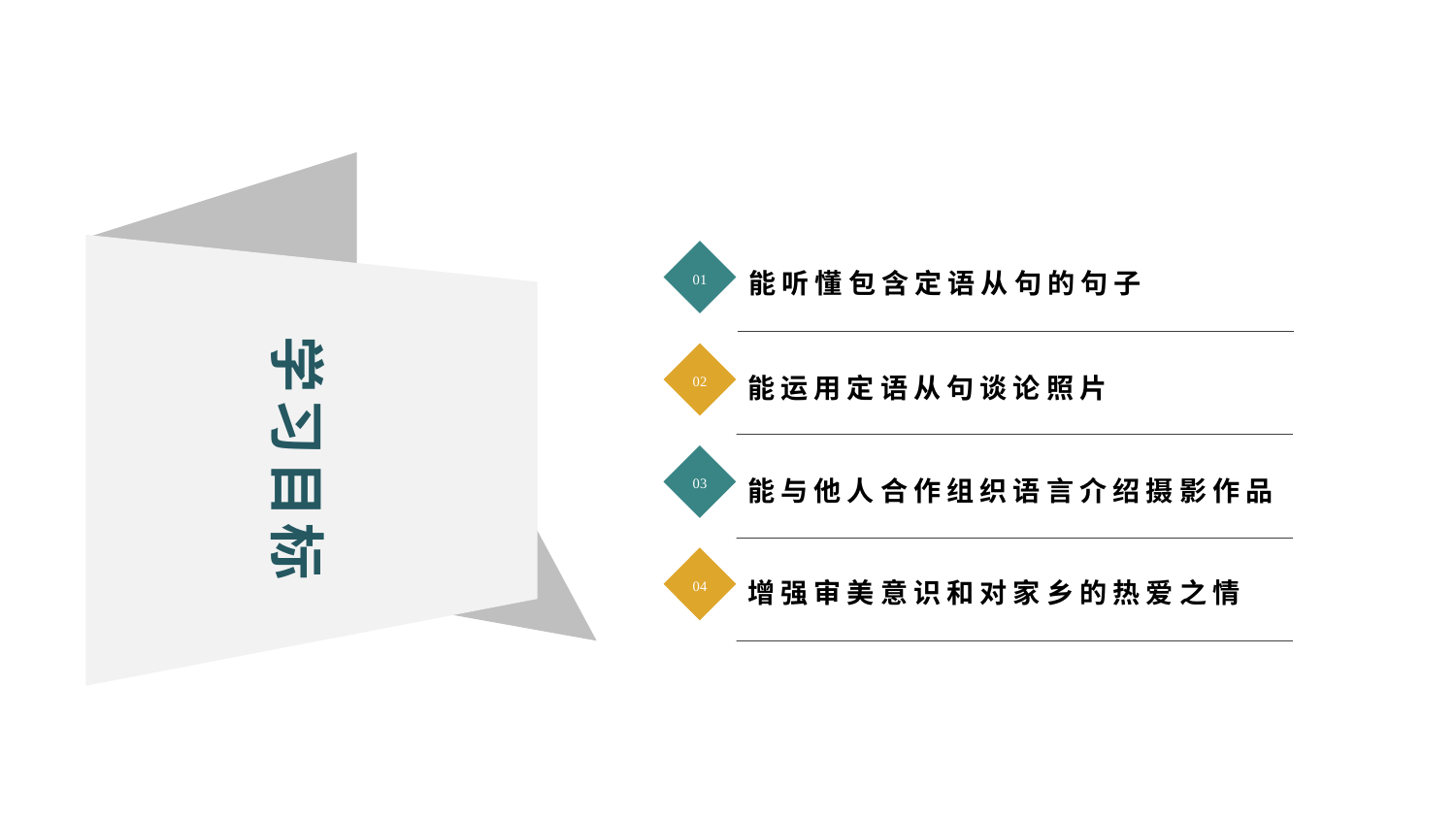

01
能听懂包含定语从句的句子
学习目标
02
能运用定语从句谈论照片

03
能与他人合作组织语言介绍摄影作品
04
增强审美意识和对家乡的热爱之情